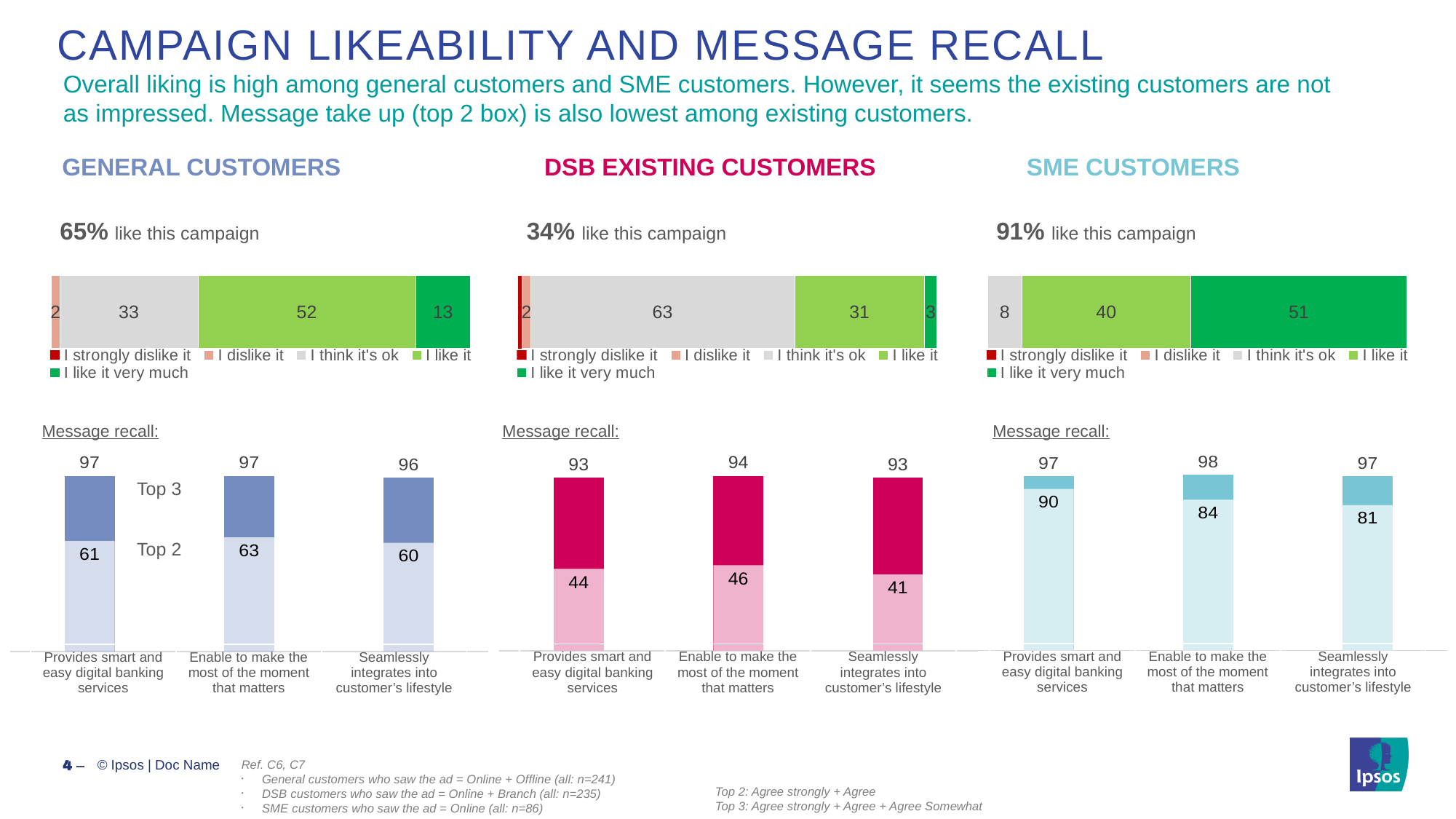

# Campaign LIKEABILITY AND MESSAGE RECALL
Overall liking is high among general customers and SME customers. However, it seems the existing customers are not as impressed. Message take up (top 2 box) is also lowest among existing customers.
General Customers
DSB EXISTING CUSTOMERS
SME CUSTOMERS
65% like this campaign
34% like this campaign
91% like this campaign

### Chart

| Category | I strongly dislike it | I dislike it | I think it's ok | I like it | I like it very much |
|---|---|---|---|---|---|
| Category 1 | 0.0 | 2.0 | 33.0 | 52.0 | 13.0 |

### Chart

| Category | I strongly dislike it | I dislike it | I think it's ok | I like it | I like it very much |
|---|---|---|---|---|---|
| Category 1 | 1.0 | 2.0 | 63.0 | 31.0 | 3.0 |

### Chart

| Category | I strongly dislike it | I dislike it | I think it's ok | I like it | I like it very much |
|---|---|---|---|---|---|
| Category 1 | 0.0 | 0.0 | 8.0 | 40.0 | 51.0 |
Message recall:
Message recall:
Message recall:

### Chart

| Category | Top 3 | Top 2 |
|---|---|---|
| Dah Sing Bank provides smart and easy digital banking services
大新銀行提供多種智能、易用的數碼銀行服務 | 97.0 | 90.0 |
| Dah Sing Bank enables customers to make the most of the moment that matters
大新銀行幫助客戶掌握生活中重要的時刻 | 98.0 | 84.0 |
| Dah Sing Bank’s digital banking services seamlessly integrates into customer’s financial lifestyle
大新銀行數碼銀行服務無縫地融入客戶的理財生活 | 97.0 | 81.0 |

### Chart

| Category | Top 3 | Top 2 |
|---|---|---|
| Dah Sing Bank provides smart and easy digital banking services
大新銀行提供多種智能、易用的數碼銀行服務 | 93.0 | 44.0 |
| Dah Sing Bank enables customers to make the most of the moment that matters
大新銀行幫助客戶掌握生活中重要的時刻 | 94.0 | 46.0 |
| Dah Sing Bank’s digital banking services seamlessly integrates into customer’s financial lifestyle
大新銀行數碼銀行服務無縫地融入客戶的理財生活 | 93.0 | 41.0 |

### Chart

| Category | Top 3 | Top 2 |
|---|---|---|
| Dah Sing Bank provides smart and easy digital banking services
大新銀行提供多種智能、易用的數碼銀行服務 | 97.0 | 61.0 |
| Dah Sing Bank enables customers to make the most of the moment that matters
大新銀行幫助客戶掌握生活中重要的時刻 | 97.0 | 63.0 |
| Dah Sing Bank’s digital banking services seamlessly integrates into customer’s financial lifestyle
大新銀行數碼銀行服務無縫地融入客戶的理財生活 | 96.0 | 60.0 |
Top 3
Top 2
| Provides smart and easy digital banking services | Enable to make the most of the moment that matters | Seamlessly integrates into customer’s lifestyle |
| --- | --- | --- |
| Provides smart and easy digital banking services | Enable to make the most of the moment that matters | Seamlessly integrates into customer’s lifestyle |
| --- | --- | --- |
| Provides smart and easy digital banking services | Enable to make the most of the moment that matters | Seamlessly integrates into customer’s lifestyle |
| --- | --- | --- |

4 ‒
Ref. C6, C7
General customers who saw the ad = Online + Offline (all: n=241)
DSB customers who saw the ad = Online + Branch (all: n=235)
SME customers who saw the ad = Online (all: n=86)
Top 2: Agree strongly + Agree
Top 3: Agree strongly + Agree + Agree Somewhat